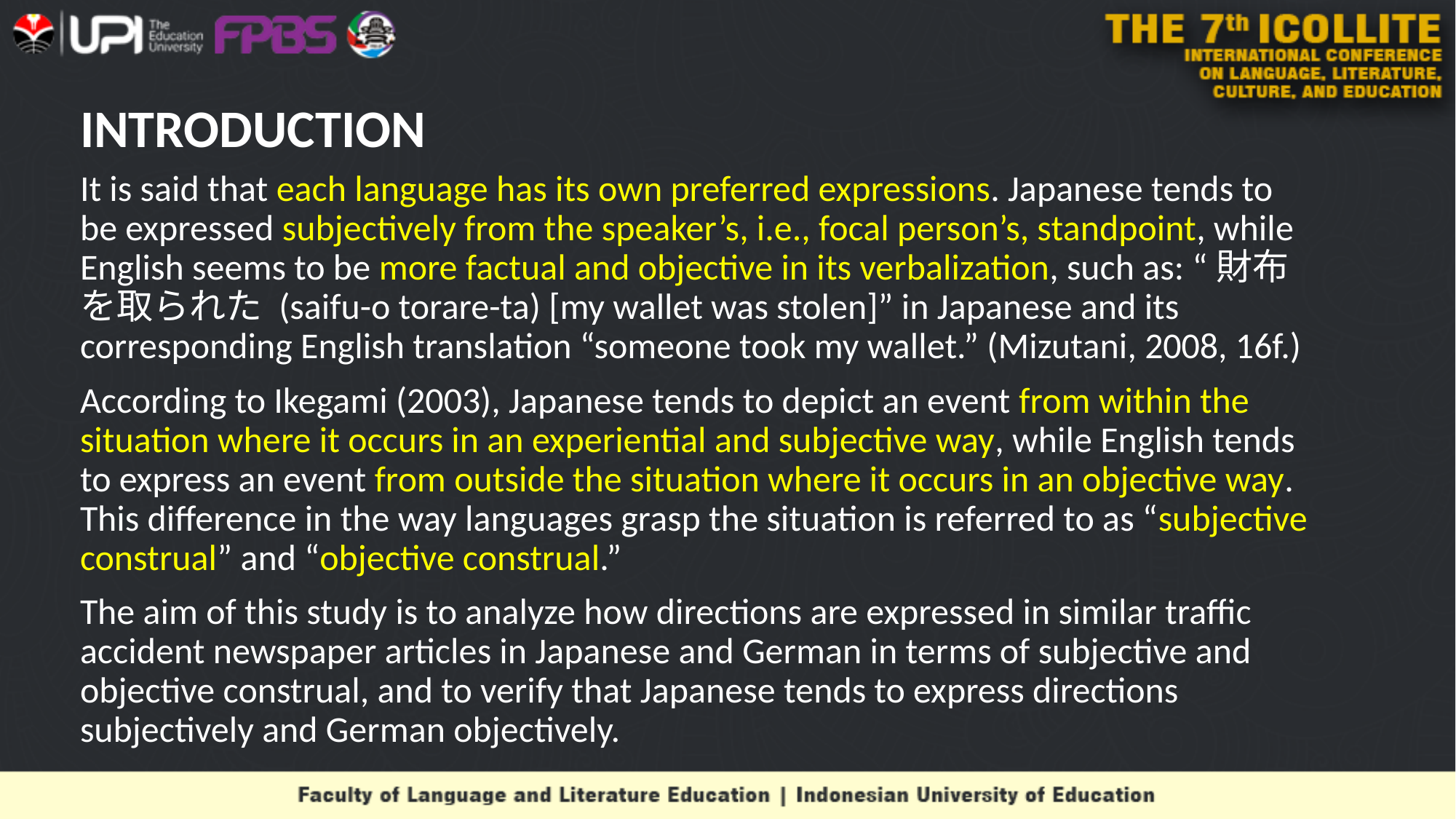

# INTRODUCTION
It is said that each language has its own preferred expressions. Japanese tends to be expressed subjectively from the speaker’s, i.e., focal person’s, standpoint, while English seems to be more factual and objective in its verbalization, such as: “財布を取られた (saifu-o torare-ta) [my wallet was stolen]” in Japanese and its corresponding English translation “someone took my wallet.” (Mizutani, 2008, 16f.)
According to Ikegami (2003), Japanese tends to depict an event from within the situation where it occurs in an experiential and subjective way, while English tends to express an event from outside the situation where it occurs in an objective way. This difference in the way languages grasp the situation is referred to as “subjective construal” and “objective construal.”
The aim of this study is to analyze how directions are expressed in similar traffic accident newspaper articles in Japanese and German in terms of subjective and objective construal, and to verify that Japanese tends to express directions subjectively and German objectively.